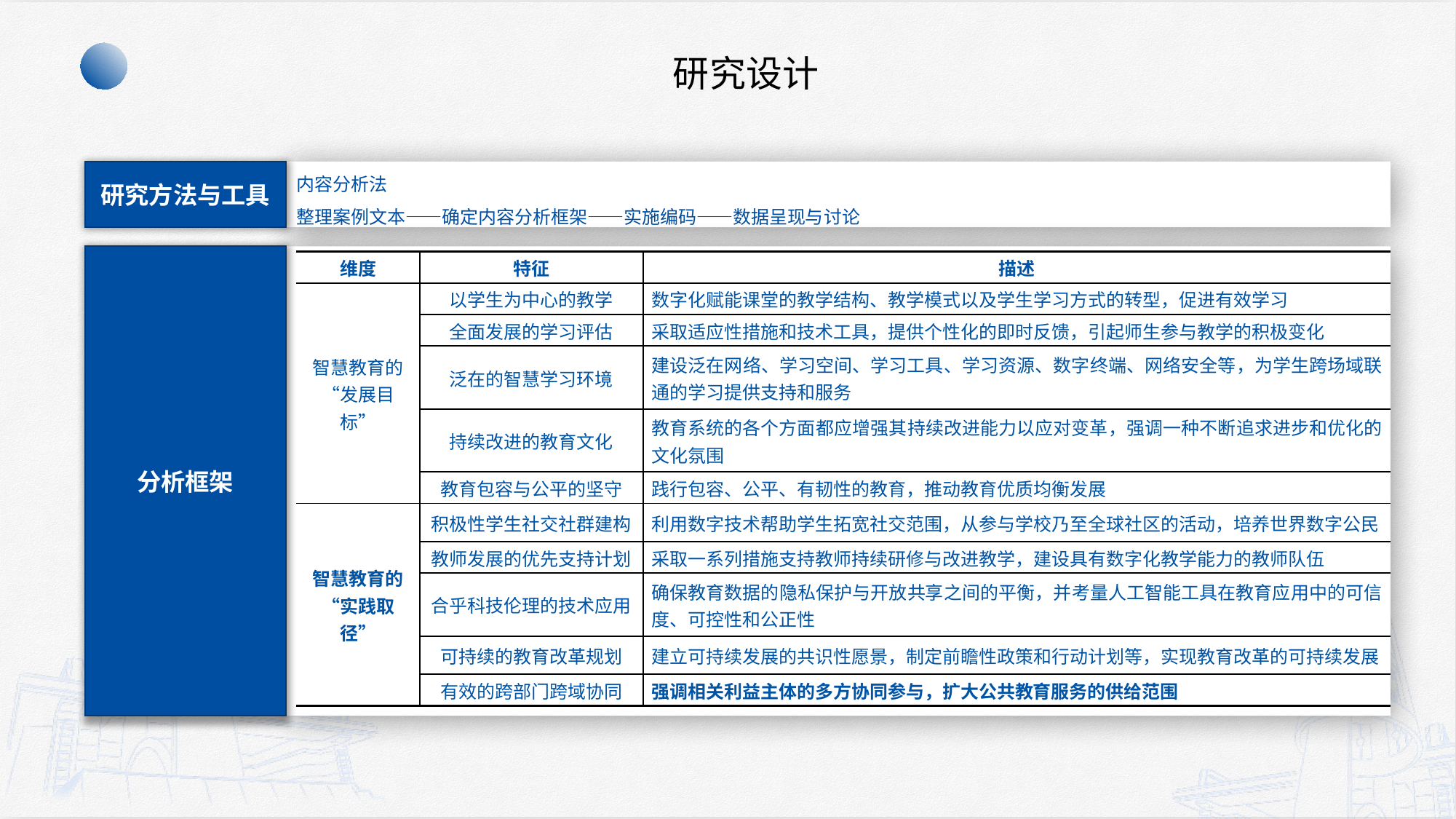

研究设计
研究方法与工具
内容分析法
整理案例文本——确定内容分析框架——实施编码——数据呈现与讨论
分析框架

| 维度 | 特征 | 描述 |
| --- | --- | --- |
| 智慧教育的“发展目标” | 以学生为中心的教学 | 数字化赋能课堂的教学结构、教学模式以及学生学习方式的转型，促进有效学习 |
|  | 全面发展的学习评估 | 采取适应性措施和技术工具，提供个性化的即时反馈，引起师生参与教学的积极变化 |
|  | 泛在的智慧学习环境 | 建设泛在网络、学习空间、学习工具、学习资源、数字终端、网络安全等，为学生跨场域联通的学习提供支持和服务 |
|  | 持续改进的教育文化 | 教育系统的各个方面都应增强其持续改进能力以应对变革，强调一种不断追求进步和优化的文化氛围 |
|  | 教育包容与公平的坚守 | 践行包容、公平、有韧性的教育，推动教育优质均衡发展 |
| 智慧教育的“实践取径” | 积极性学生社交社群建构 | 利用数字技术帮助学生拓宽社交范围，从参与学校乃至全球社区的活动，培养世界数字公民 |
|  | 教师发展的优先支持计划 | 采取一系列措施支持教师持续研修与改进教学，建设具有数字化教学能力的教师队伍 |
|  | 合乎科技伦理的技术应用 | 确保教育数据的隐私保护与开放共享之间的平衡，并考量人工智能工具在教育应用中的可信度、可控性和公正性 |
|  | 可持续的教育改革规划 | 建立可持续发展的共识性愿景，制定前瞻性政策和行动计划等，实现教育改革的可持续发展 |
|  | 有效的跨部门跨域协同 | 强调相关利益主体的多方协同参与，扩大公共教育服务的供给范围 |